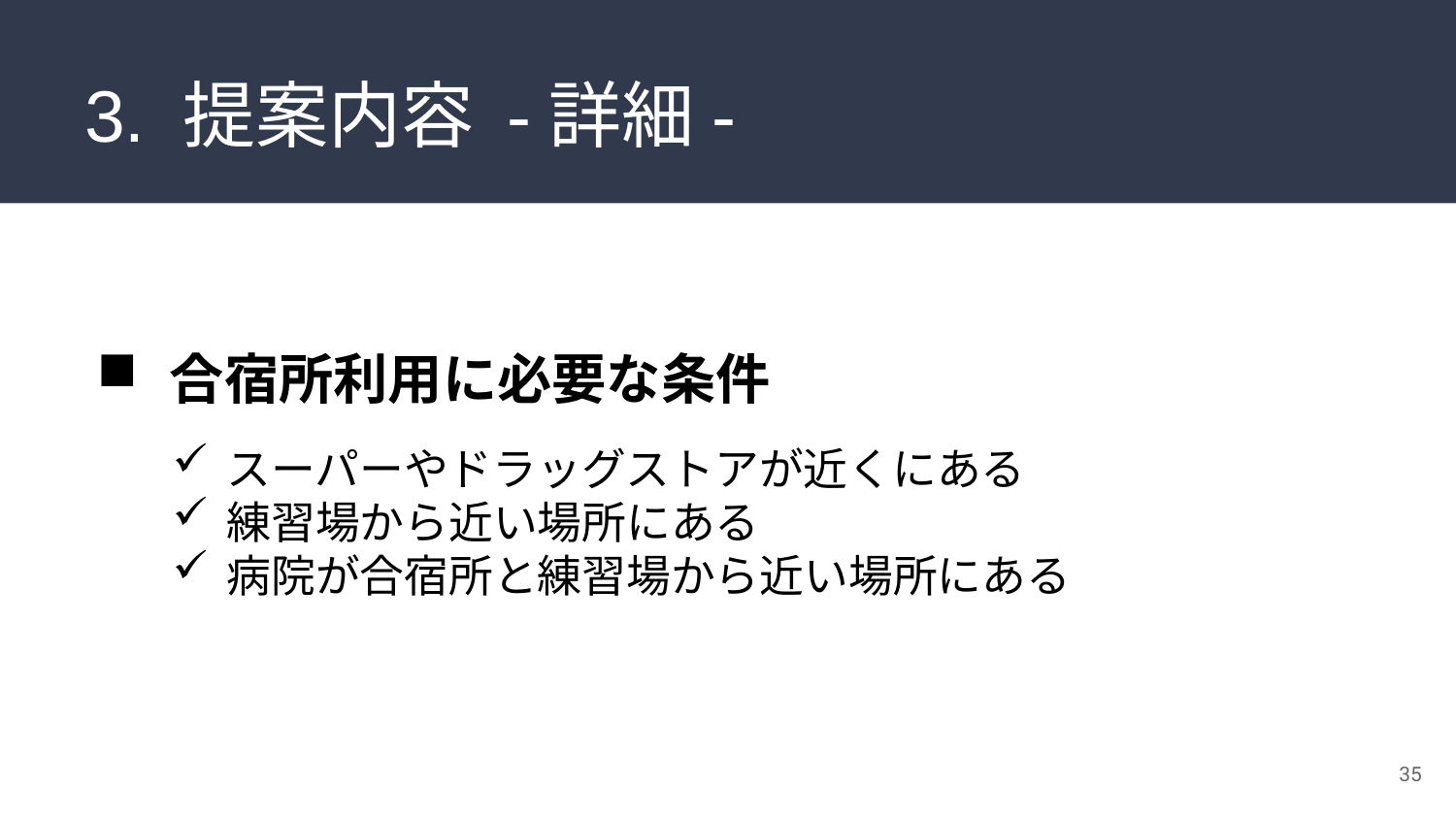

# 3. 提案内容 -詳細-
合宿所利用に必要な条件
スーパーやドラッグストアが近くにある
練習場から近い場所にある
病院が合宿所と練習場から近い場所にある
35